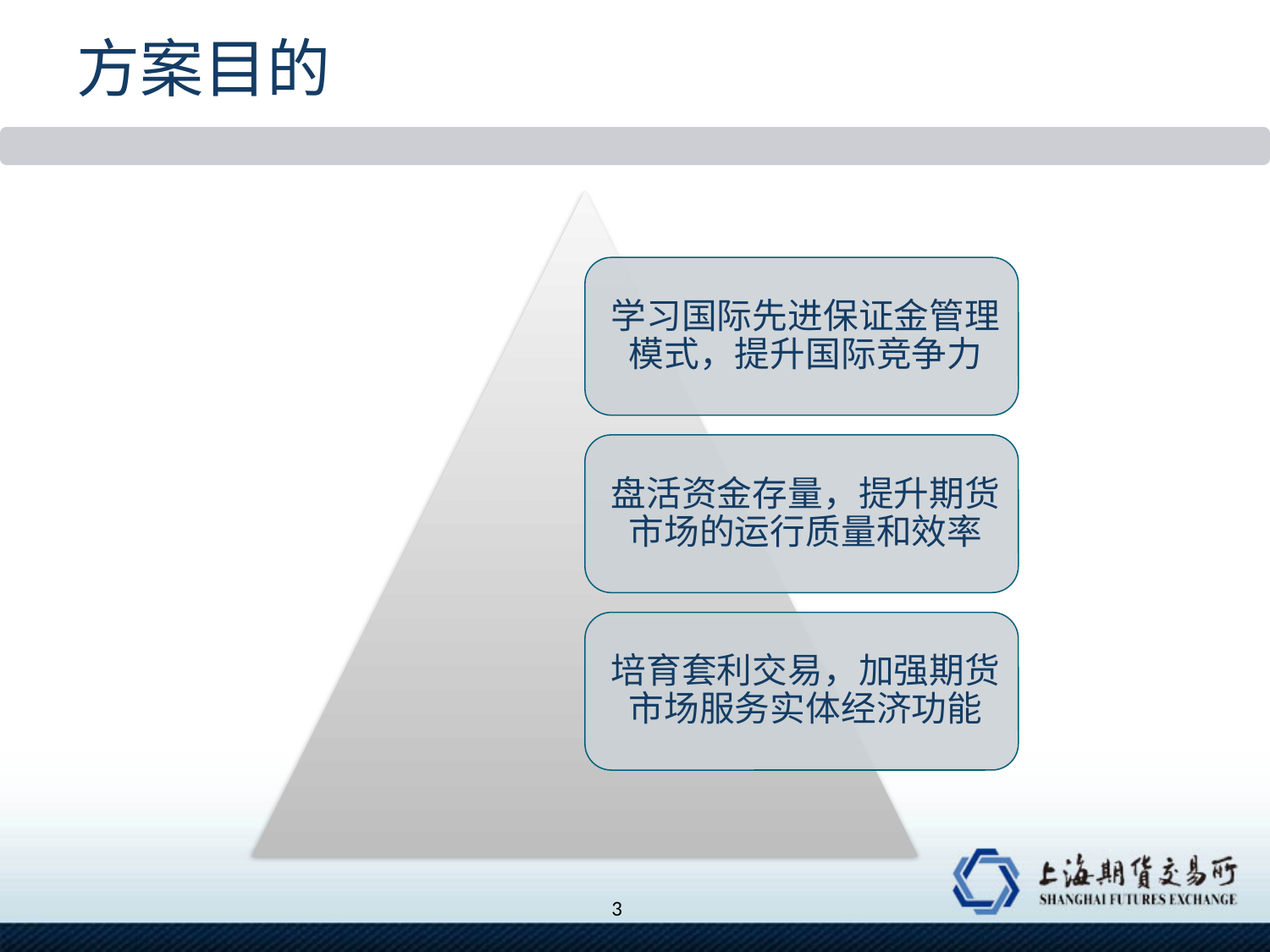

# 方案目的

学习国际先进保证金管理模式，提升国际竞争力
盘活资金存量，提升期货市场的运行质量和效率
培育套利交易，加强期货市场服务实体经济功能
3